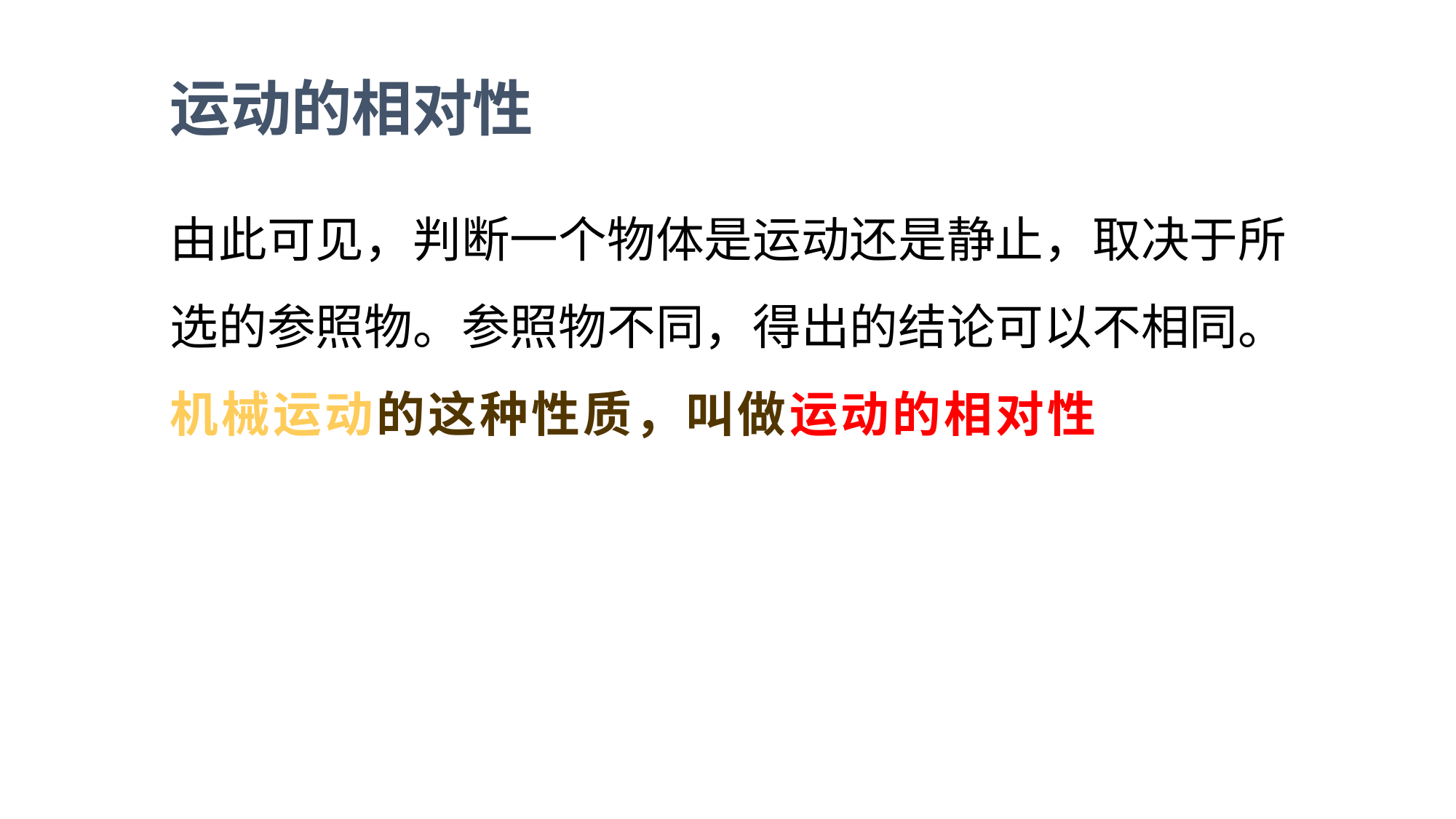

运动的相对性
由此可见，判断一个物体是运动还是静止，取决于所选的参照物。参照物不同，得出的结论可以不相同。机械运动的这种性质，叫做运动的相对性